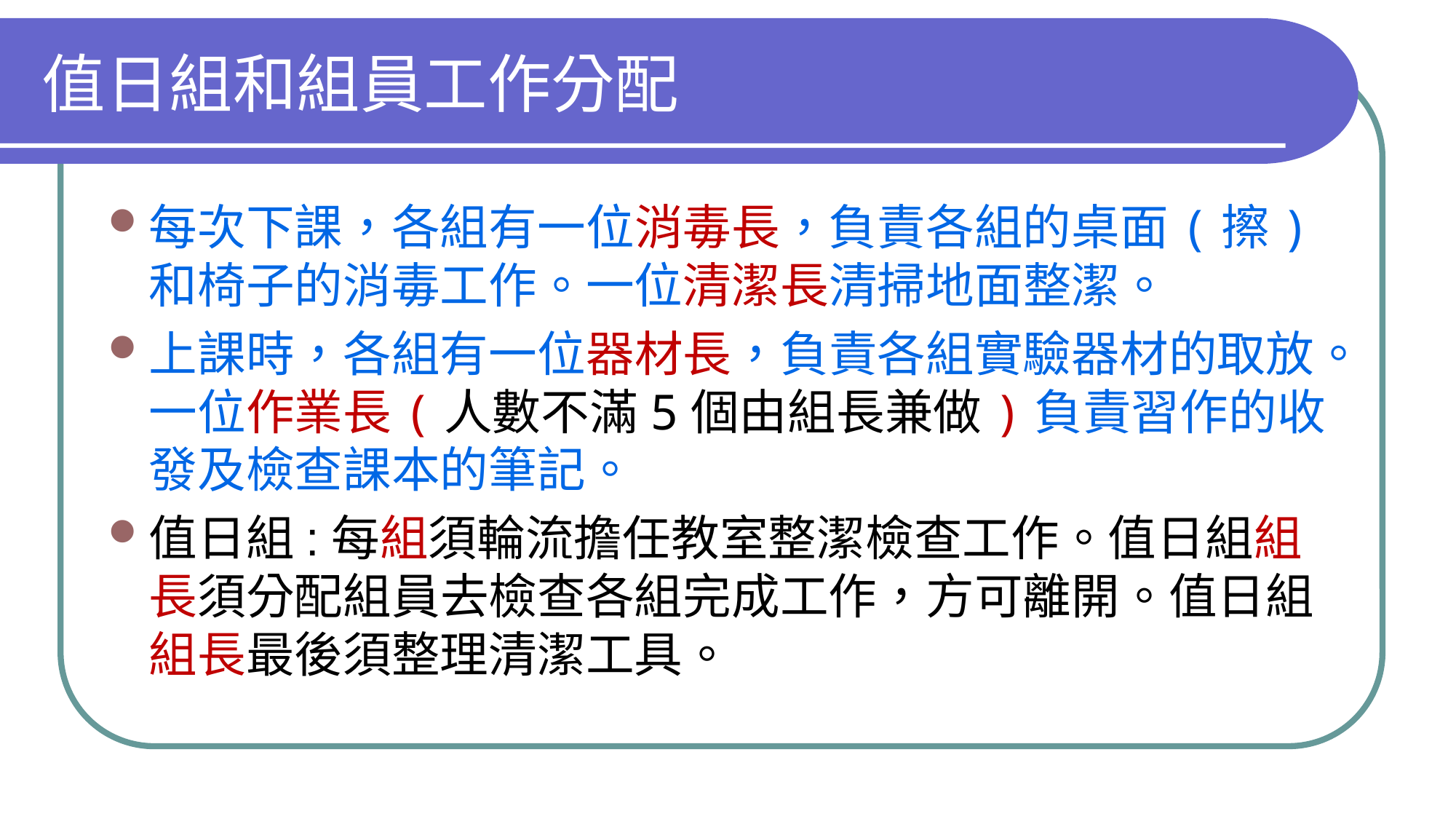

# 值日組和組員工作分配
每次下課，各組有一位消毒長，負責各組的桌面(擦)和椅子的消毒工作。一位清潔長清掃地面整潔。
上課時，各組有一位器材長，負責各組實驗器材的取放。一位作業長(人數不滿5個由組長兼做)負責習作的收發及檢查課本的筆記。
值日組:每組須輪流擔任教室整潔檢查工作。值日組組長須分配組員去檢查各組完成工作，方可離開。值日組組長最後須整理清潔工具。